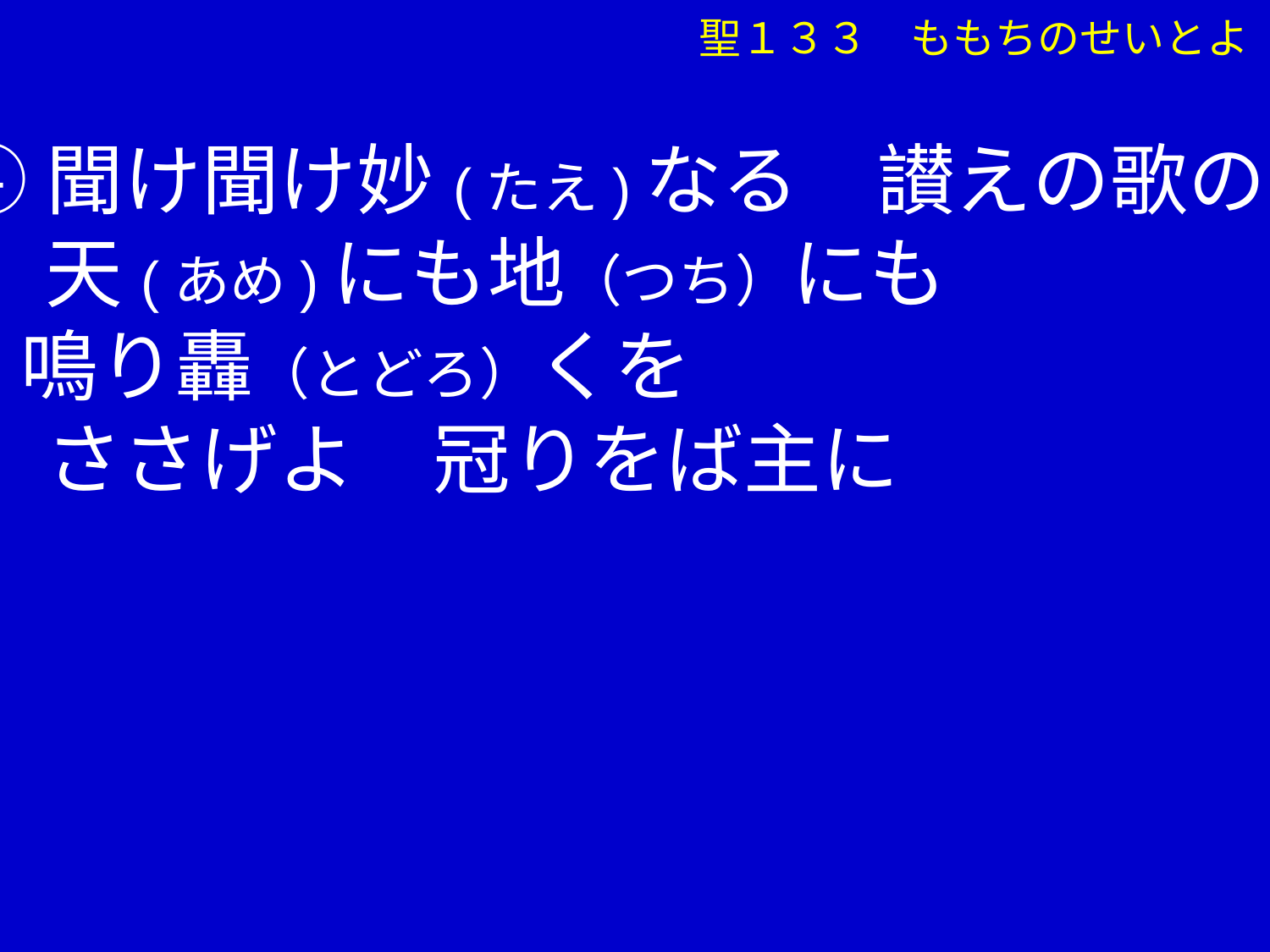

聖１３３　ももちのせいとよ
④聞け聞け妙(たえ)なる　讃えの歌の
　 天(あめ)にも地（つち）にも
   鳴り轟（とどろ）くを
　 ささげよ　冠りをば主に